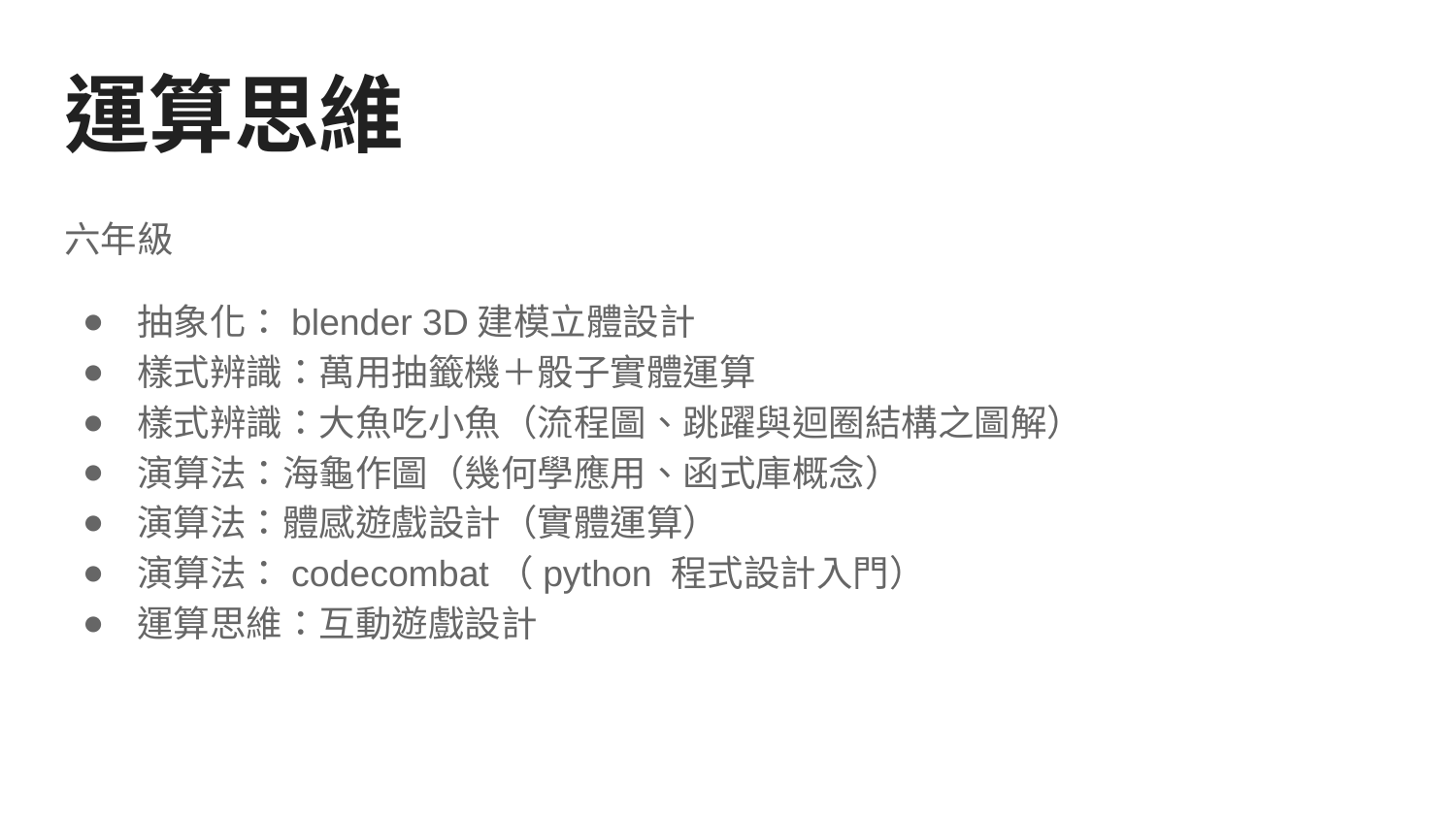

# 運算思維
六年級
抽象化：blender 3D建模立體設計
樣式辨識：萬用抽籤機＋骰子實體運算
樣式辨識：大魚吃小魚（流程圖、跳躍與迴圈結構之圖解）
演算法：海龜作圖（幾何學應用、函式庫概念）
演算法：體感遊戲設計（實體運算）
演算法：codecombat（python 程式設計入門）
運算思維：互動遊戲設計